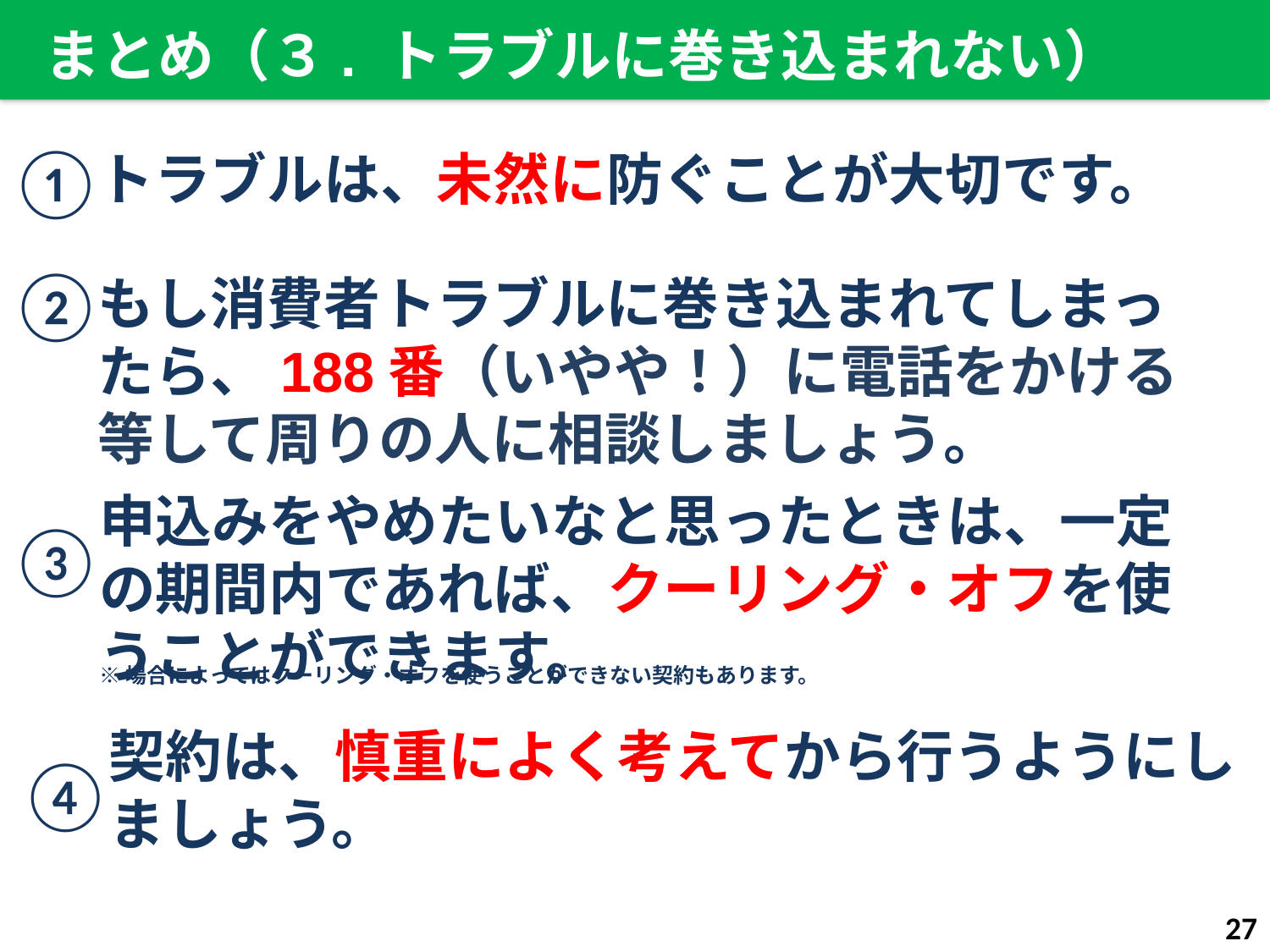

まとめ（３. トラブルに巻き込まれない）
トラブルは、未然に防ぐことが大切です。
①
②
もし消費者トラブルに巻き込まれてしまったら、188番（いやや！）に電話をかける等して周りの人に相談しましょう。
③
申込みをやめたいなと思ったときは、一定の期間内であれば、クーリング・オフを使うことができます。
※場合によってはクーリング・オフを使うことができない契約もあります。
契約は、慎重によく考えてから行うようにしましょう。
④
27